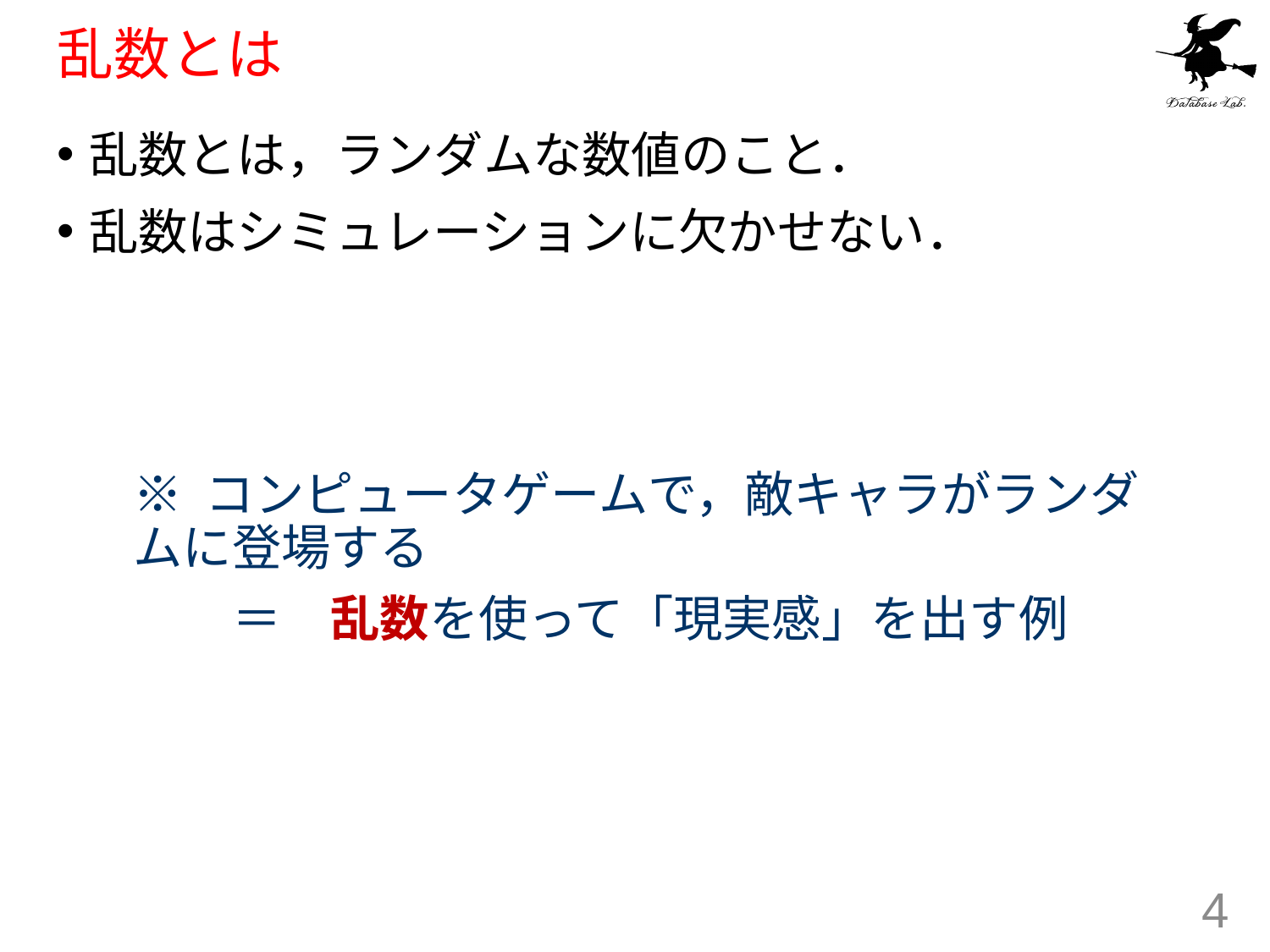

# 乱数とは
乱数とは，ランダムな数値のこと．
乱数はシミュレーションに欠かせない．

※ コンピュータゲームで，敵キャラがランダムに登場する
　　＝　乱数を使って「現実感」を出す例
4